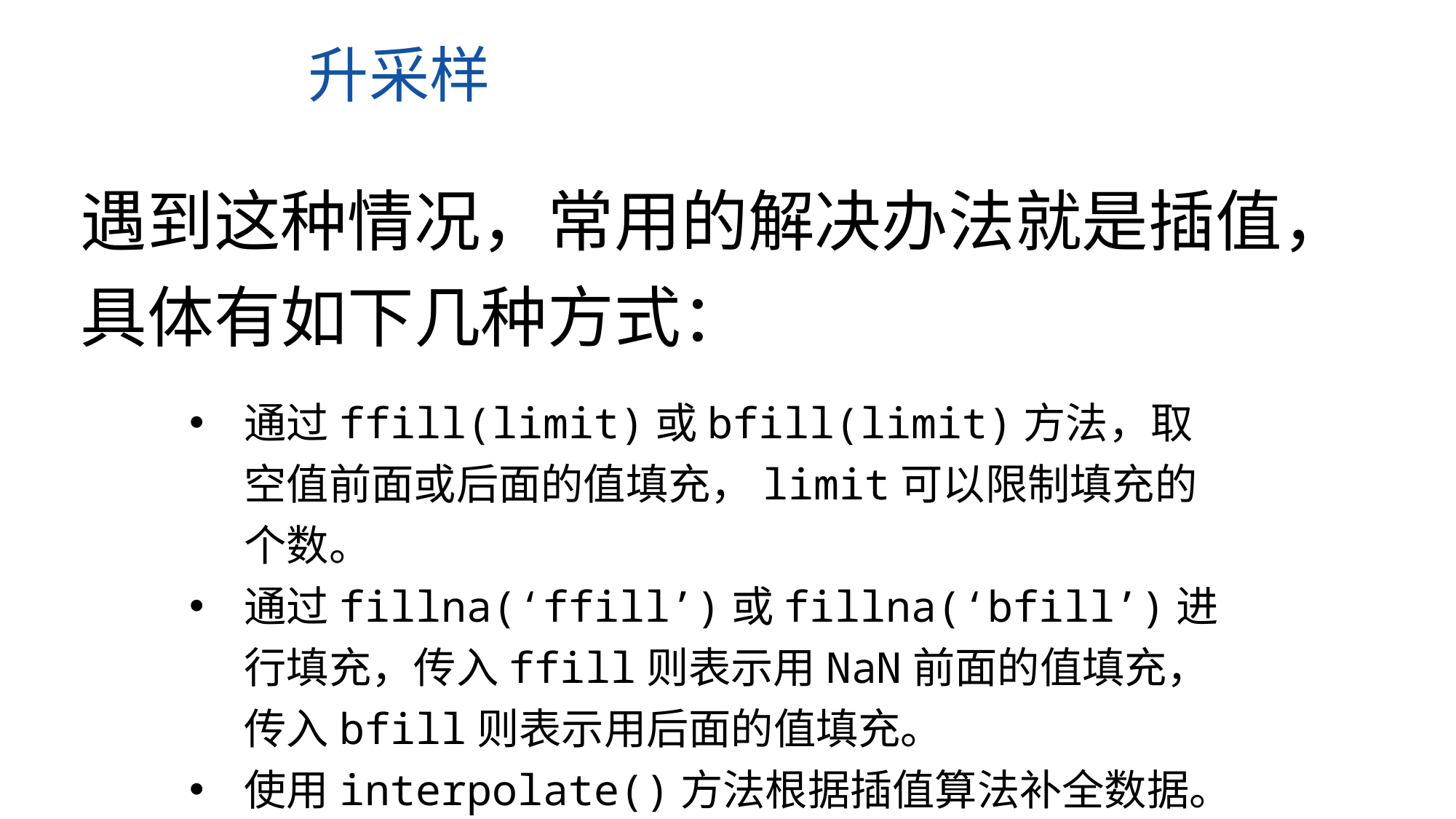

升采样
遇到这种情况，常用的解决办法就是插值，具体有如下几种方式：
通过ffill(limit)或bfill(limit)方法，取空值前面或后面的值填充，limit可以限制填充的个数。
通过fillna(‘ffill’)或fillna(‘bfill’)进行填充，传入ffill则表示用NaN前面的值填充，传入bfill则表示用后面的值填充。
使用interpolate()方法根据插值算法补全数据。